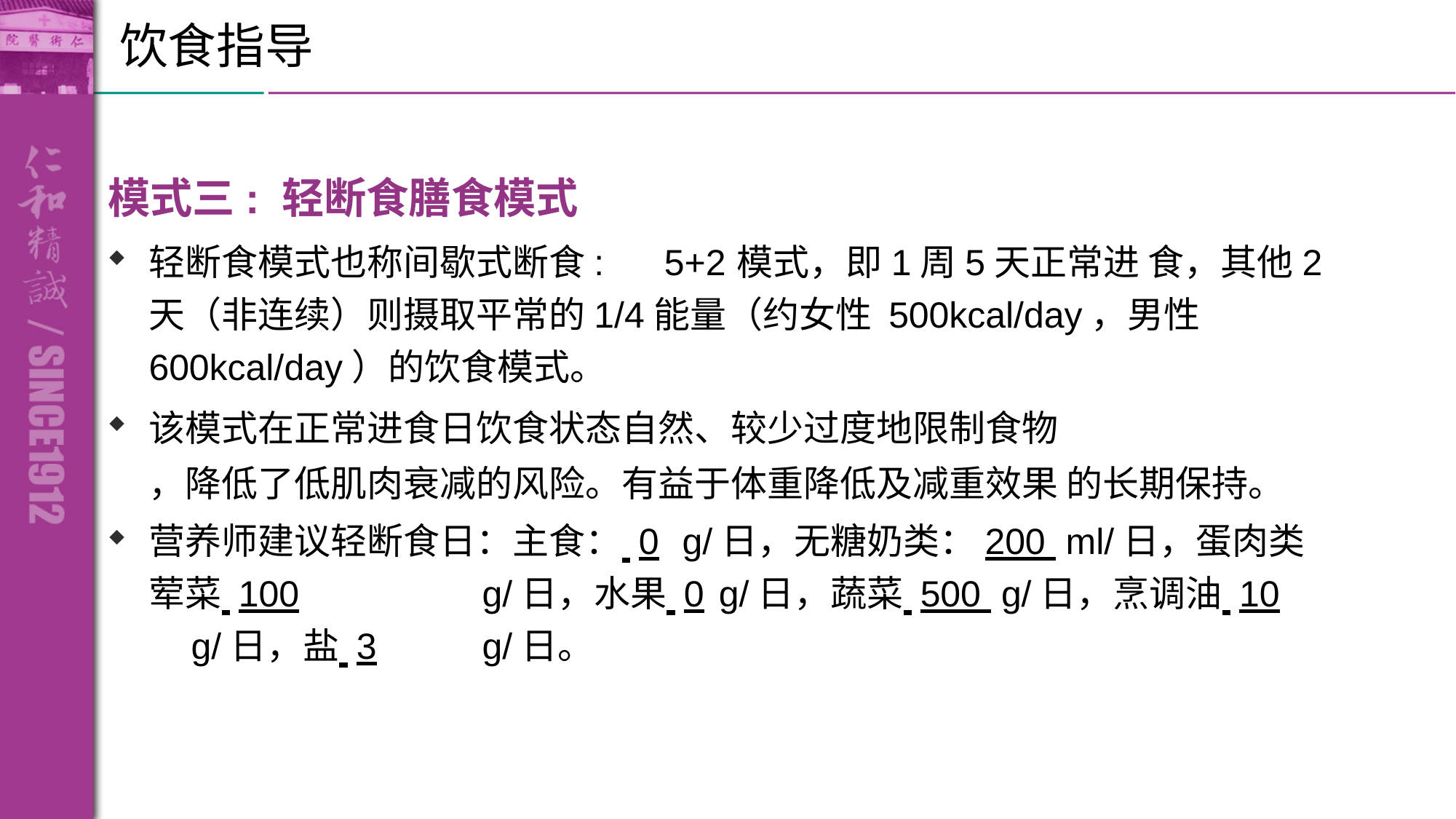

饮食指导
模式三: 轻断食膳食模式
轻断食模式也称间歇式断食:	5+2	模式，即1周5天正常进 食，其他2天（非连续）则摄取平常的1/4能量（约女性 500kcal/day，男性600kcal/day）的饮食模式。
该模式在正常进食日饮食状态自然、较少过度地限制食物
，降低了低肌肉衰减的风险。有益于体重降低及减重效果 的长期保持。
营养师建议轻断食日：主食： 0	g/日，无糖奶类：200  ml/日，蛋肉类荤菜 100	g/日，水果 0	g/日，蔬菜 500  g/日，烹调油 10	g/日，盐 3	g/日。